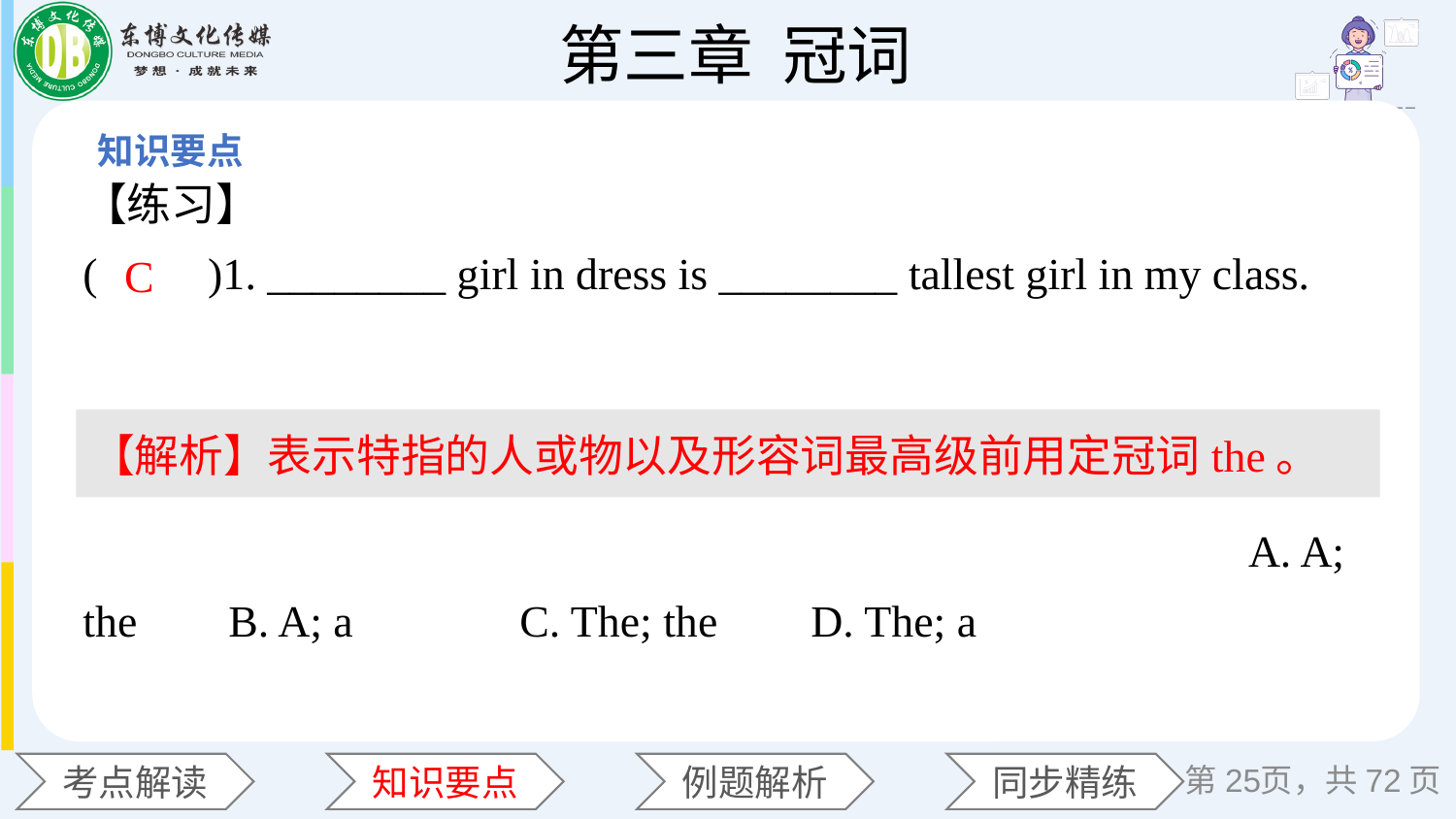

【练习】
(　　)1. ________ girl in dress is ________ tallest girl in my class.　　　　　　　　　　　　　　　　　　　　　　　　　　　　　　　　　　　　　　　　　　　　　　　　　　　　　　　　　　　　　　　　　　　　　　　　　　　　　　　　　　　　　　　　　　　　　　　　　　　　　　　　　　　　　　　　　　A. A; the    	B. A; a    	C. The; the    	D. The; a

C
【解析】表示特指的人或物以及形容词最高级前用定冠词the。
第25页，共72页